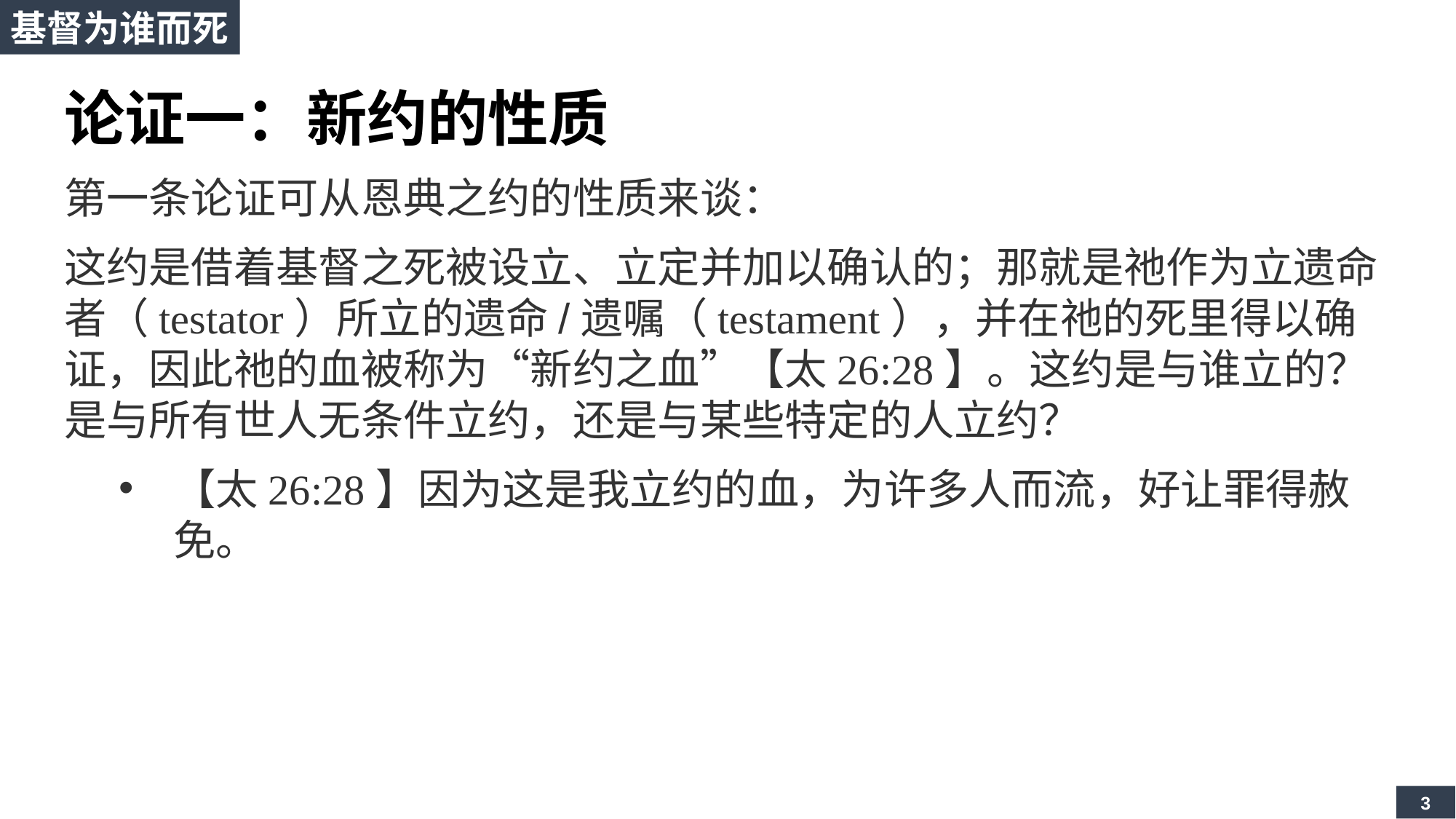

基督为谁而死
论证一：新约的性质
第一条论证可从恩典之约的性质来谈：
这约是借着基督之死被设立、立定并加以确认的；那就是祂作为立遗命者（testator）所立的遗命/遗嘱（testament），并在祂的死里得以确证，因此祂的血被称为“新约之血”【太26:28】。这约是与谁立的？是与所有世人无条件立约，还是与某些特定的人立约？
【太26:28】因为这是我立约的血，为许多人而流，好让罪得赦免。
3